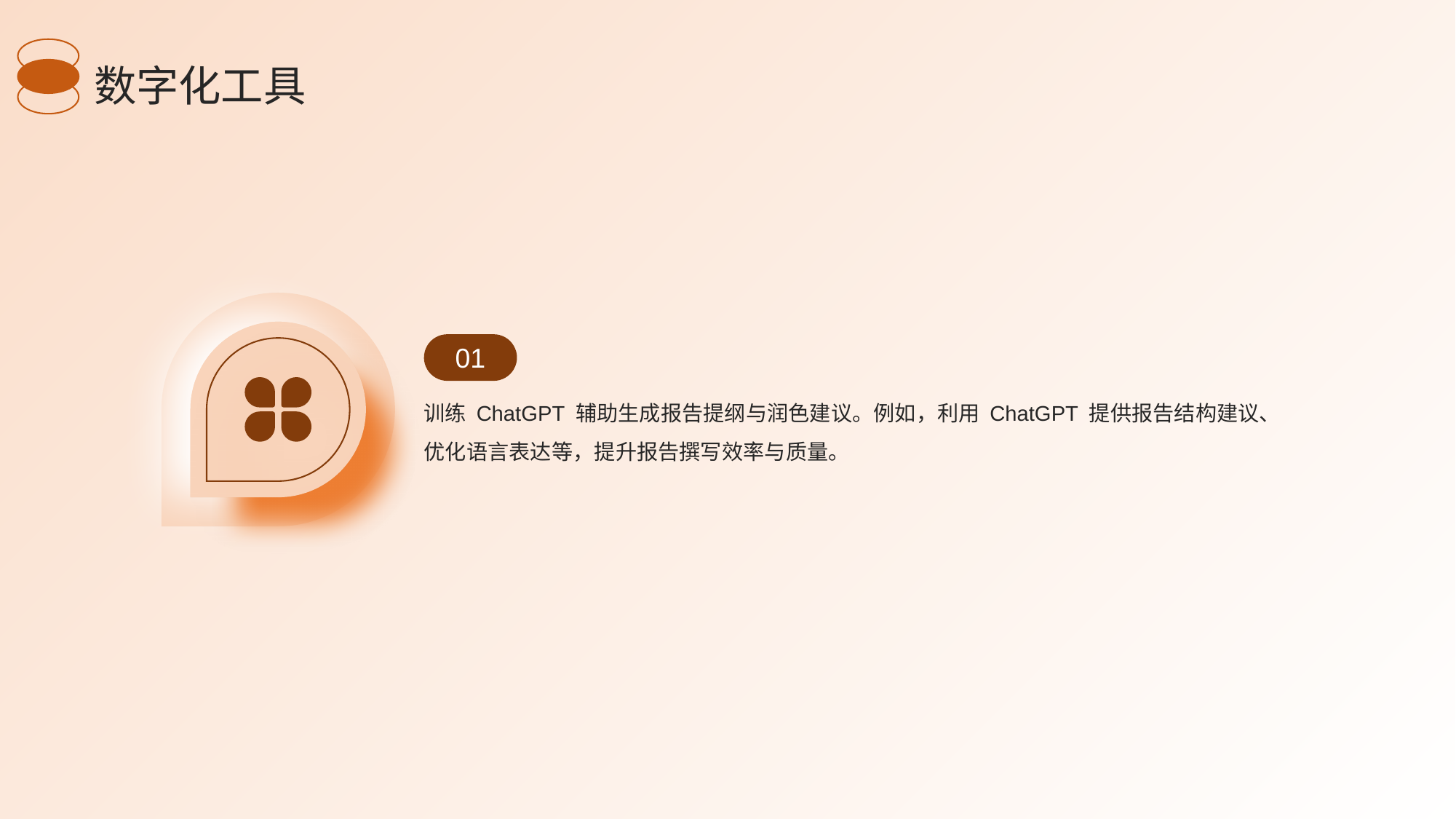

数字化工具

01

训练 ChatGPT 辅助生成报告提纲与润色建议。例如，利用 ChatGPT 提供报告结构建议、优化语言表达等，提升报告撰写效率与质量。